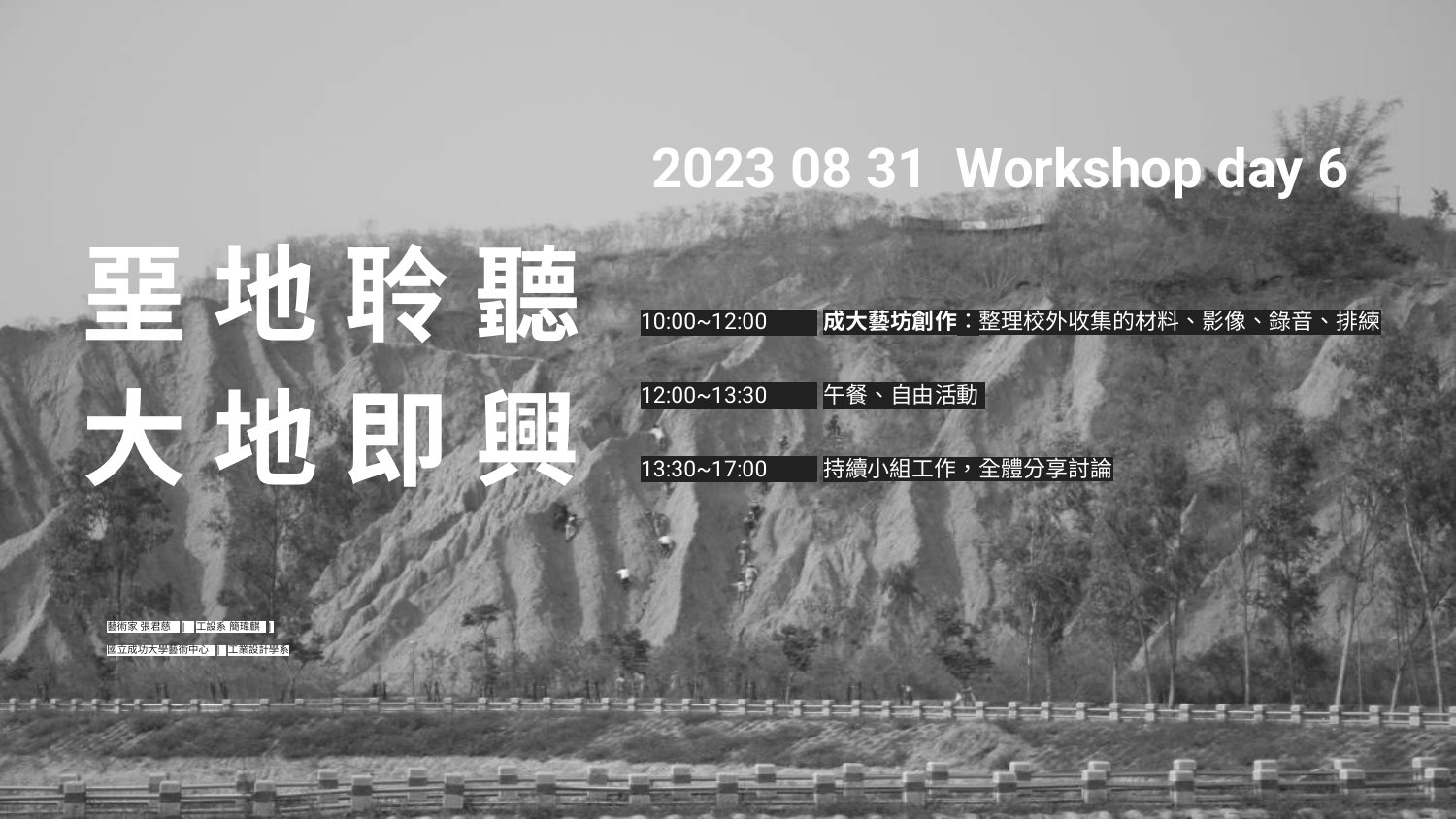

2023 08 31  Workshop day 6
堊 地 聆 聽大 地 即 興
10:00~12:00         成大藝坊創作：整理校外收集的材料、影像、錄音、排練
12:00~13:30         午餐、自由活動
13:30~17:00         持續小組工作，全體分享討論
藝術家 張君慈   |   工設系 簡瑋麒  |

國立成功大學藝術中心  |  工業設計學系